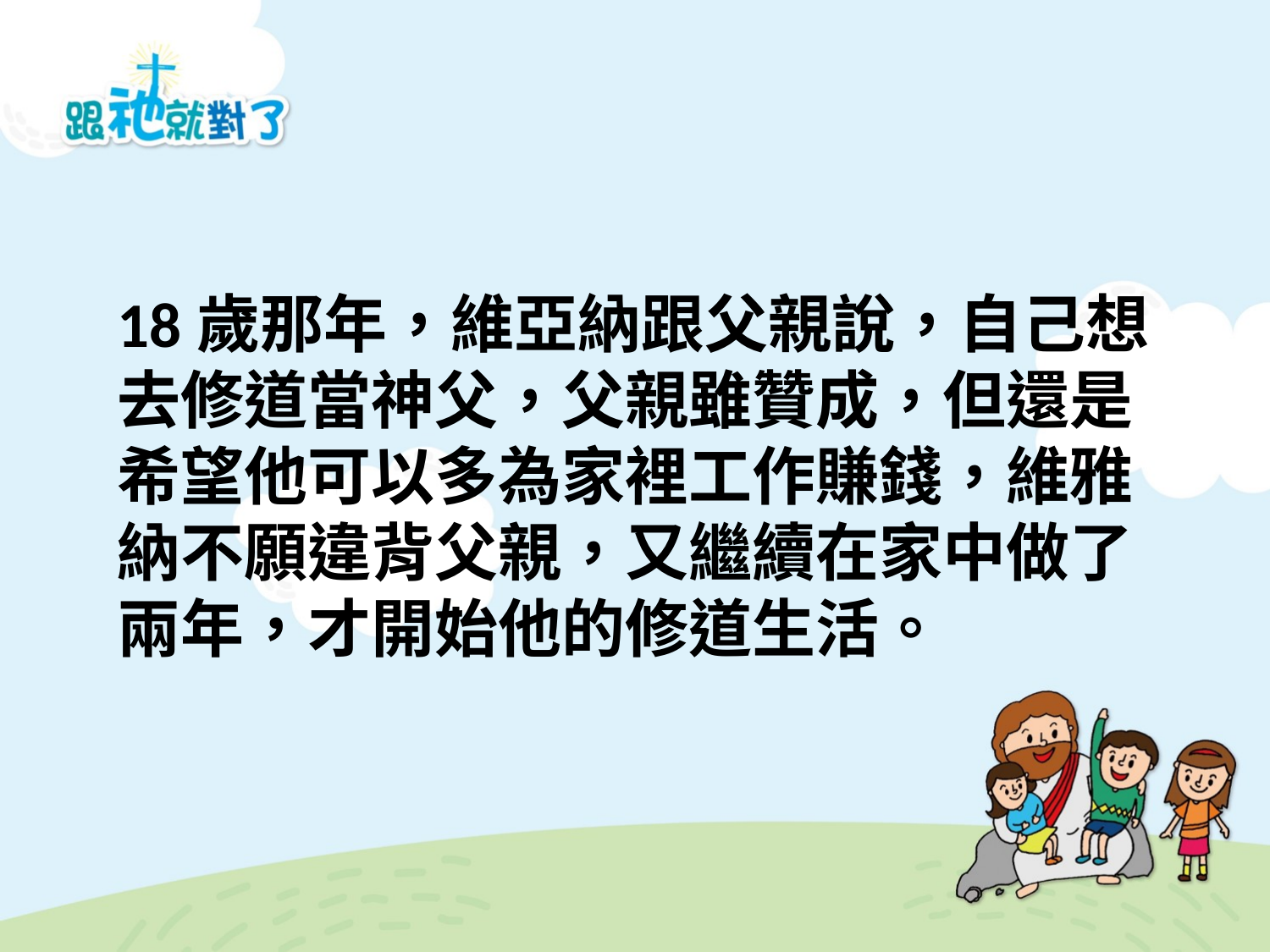

18歲那年，維亞納跟父親說，自己想去修道當神父，父親雖贊成，但還是希望他可以多為家裡工作賺錢，維雅納不願違背父親，又繼續在家中做了兩年，才開始他的修道生活。